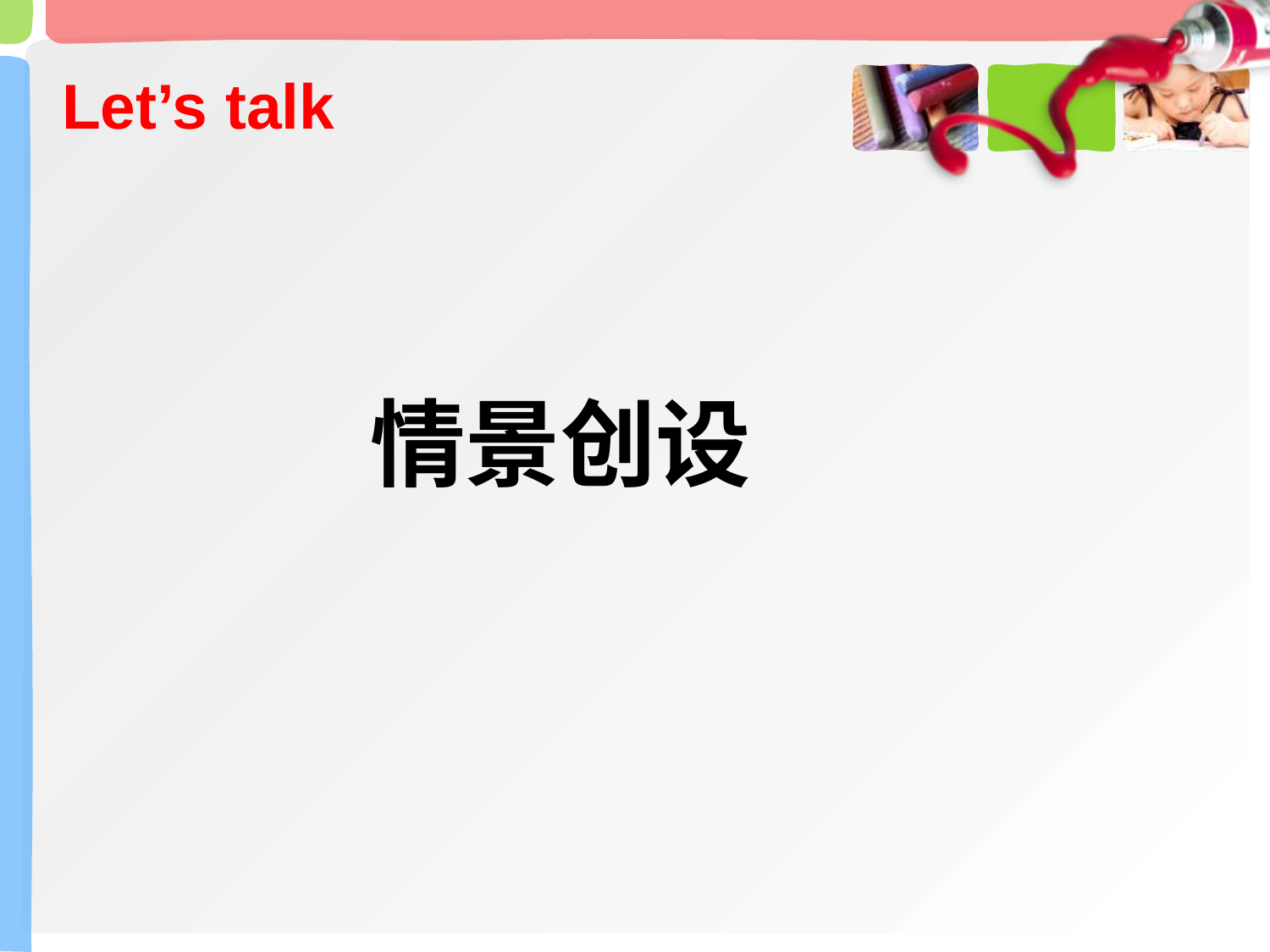

Let’s talk
教师假装趴在桌子上睡觉，请一名同学叫老师起床，教师和学生用课文里句子进行对话，之后请全班同学趴在桌子上睡觉，然后请一位同学叫全班同学起床
情景创设